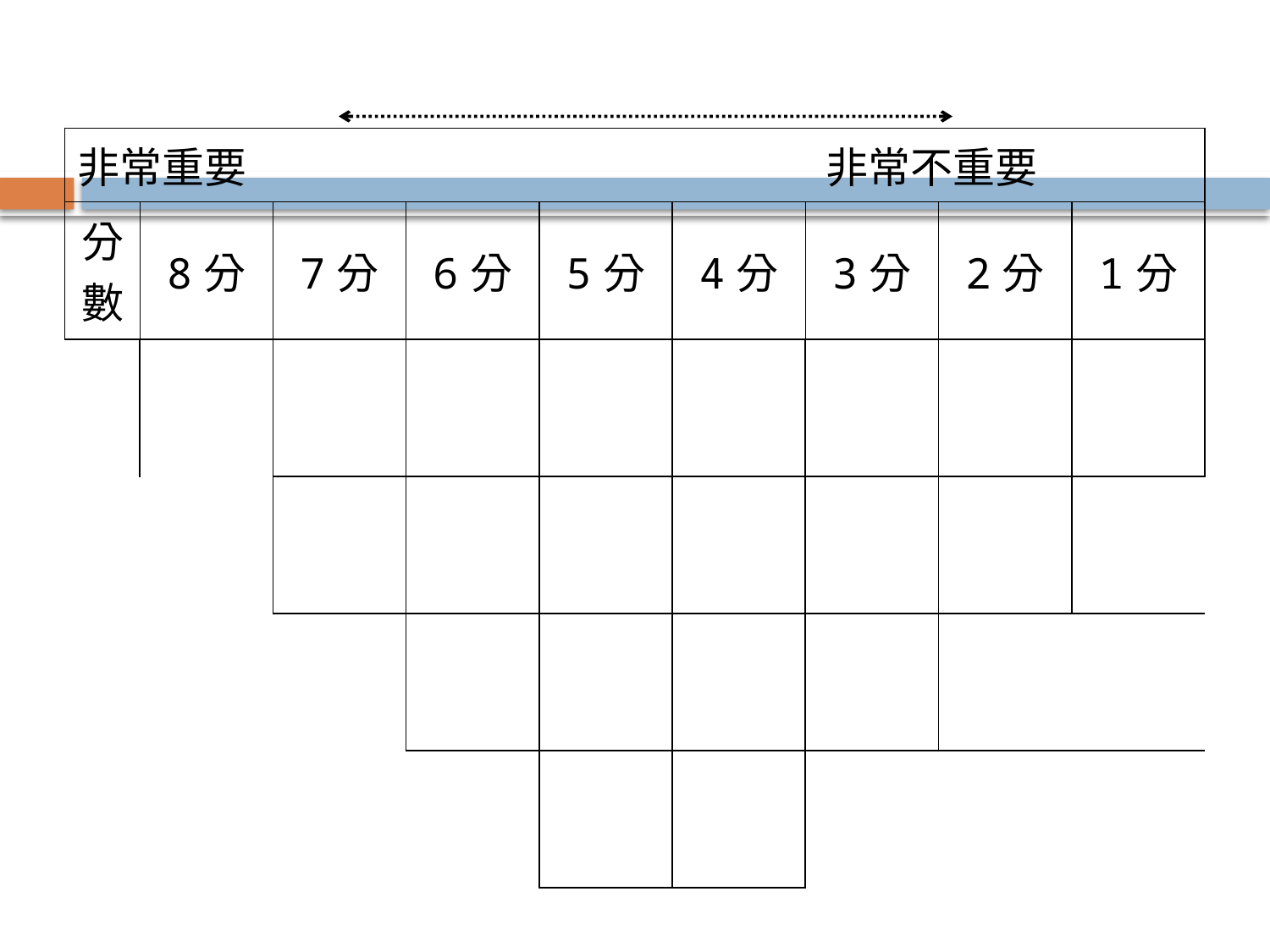

| 非常重要 非常不重要 |  |  |  |  |  |  |  |  |
| --- | --- | --- | --- | --- | --- | --- | --- | --- |
| 分數 | 8分 | 7分 | 6分 | 5分 | 4分 | 3分 | 2分 | 1分 |
|  |  |  |  |  |  |  |  |  |
|  |  |  |  |  |  |  |  |  |
|  |  |  |  |  |  |  |  |  |
|  |  |  |  |  |  |  |  |  |